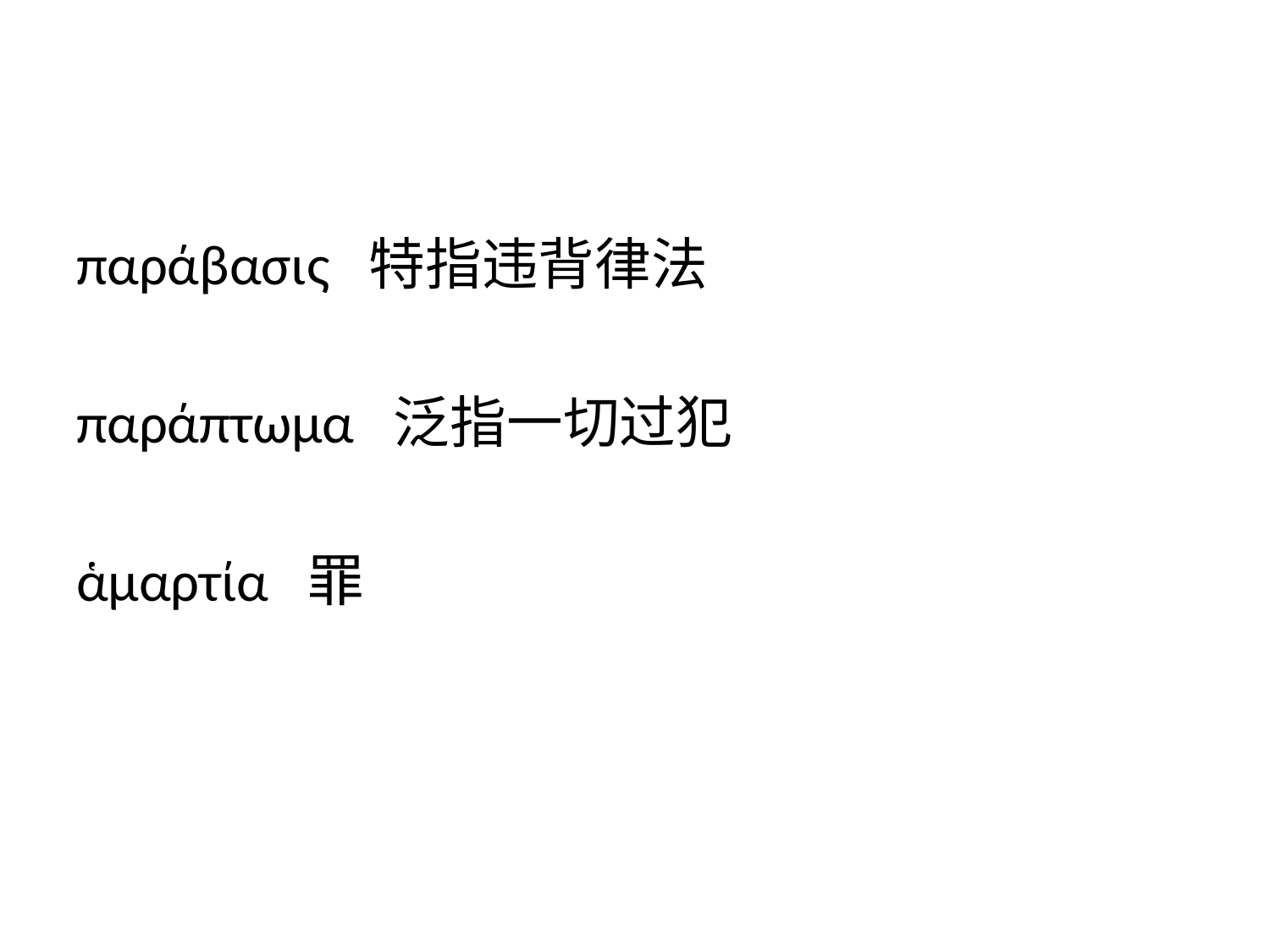

#
παράβασις  特指违背律法

παράπτωμα  泛指一切过犯

ἁμαρτία  罪